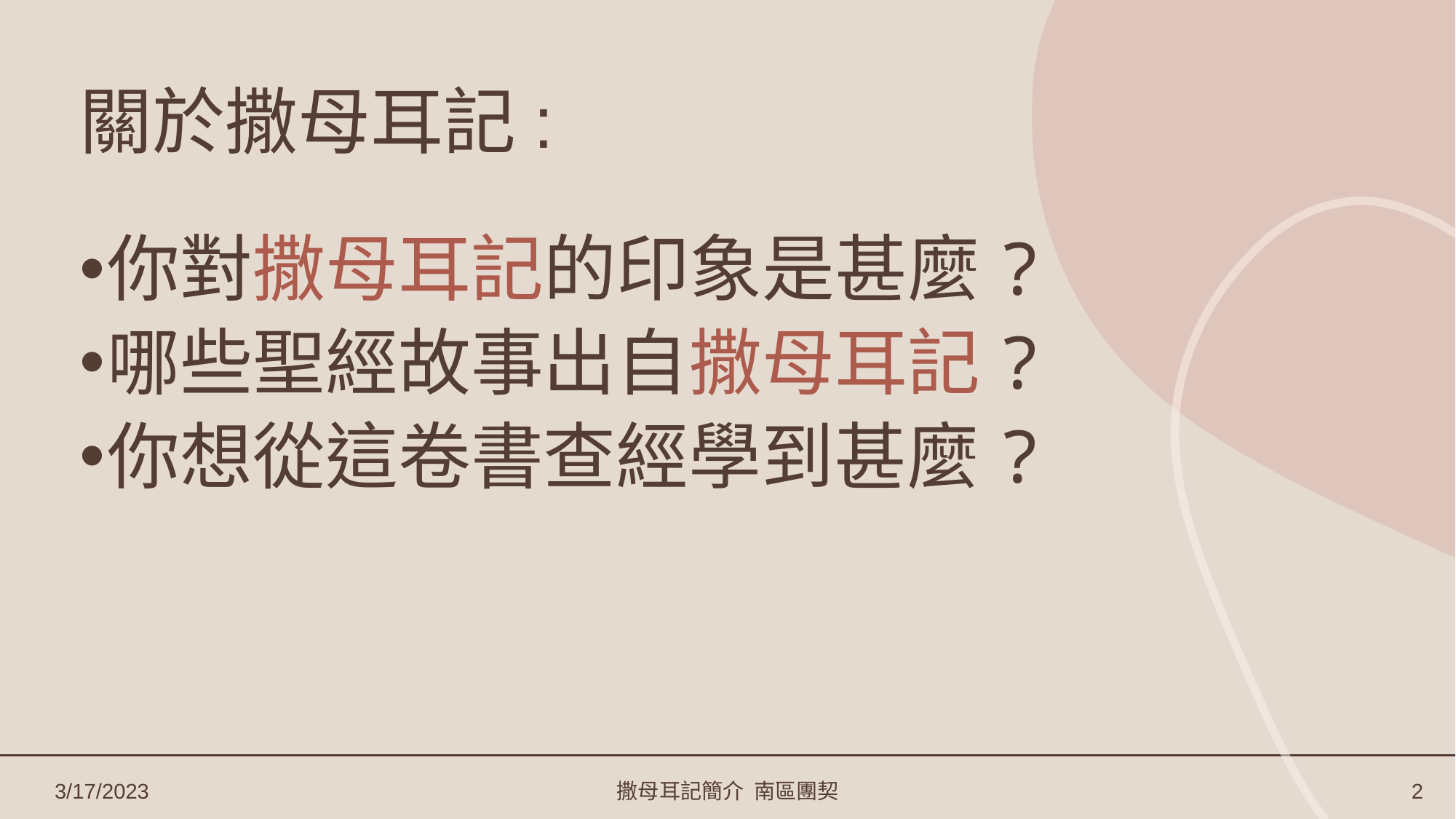

# 關於撒母耳記:
你對撒母耳記的印象是甚麼?
哪些聖經故事出自撒母耳記?
你想從這卷書查經學到甚麼?

3/17/2023
撒母耳記簡介  南區團契
2